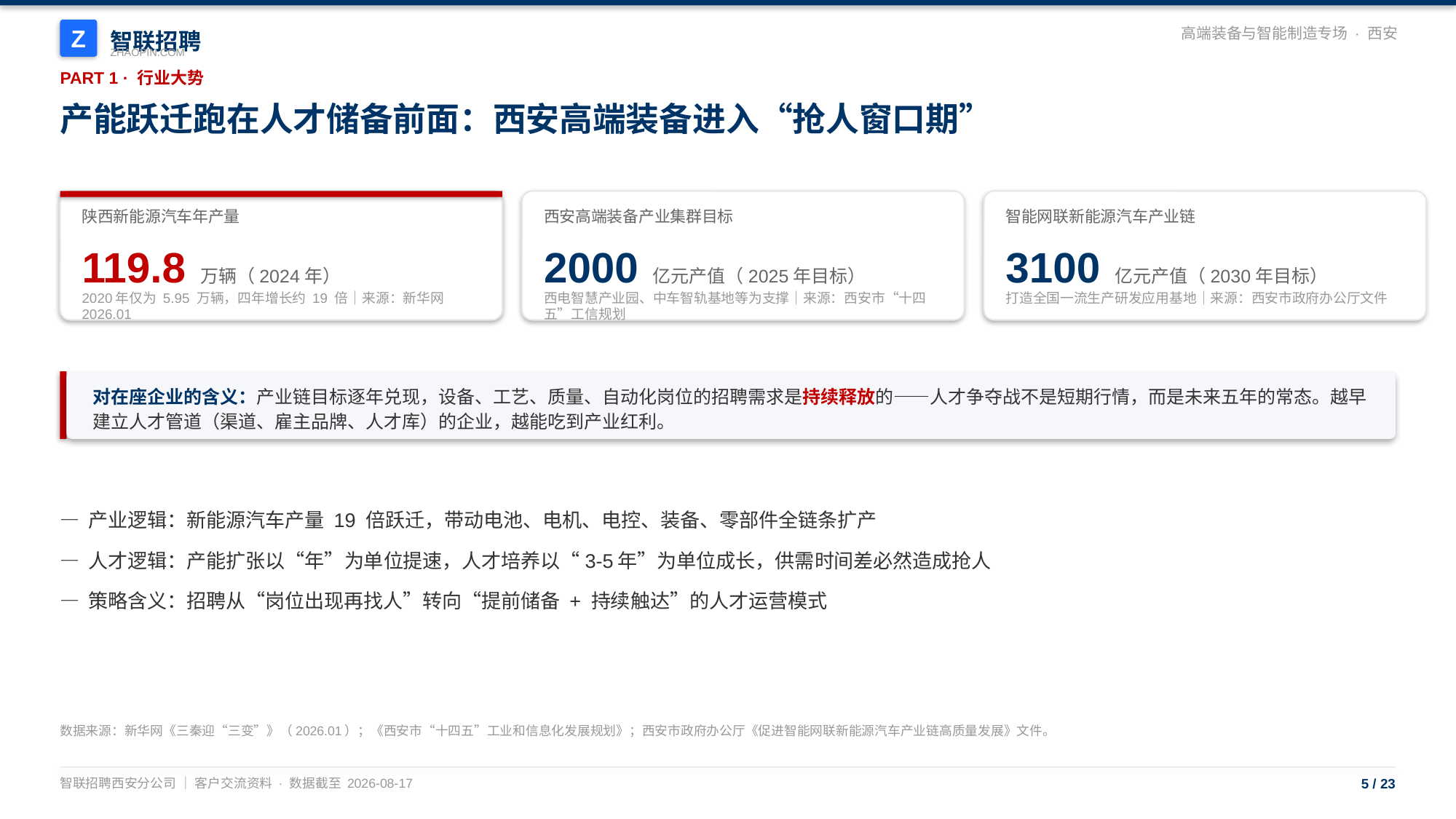

智联招聘
Z
高端装备与智能制造专场 · 西安
ZHAOPIN.COM
PART 1 · 行业大势
产能跃迁跑在人才储备前面：西安高端装备进入“抢人窗口期”

陕西新能源汽车年产量
西安高端装备产业集群目标
智能网联新能源汽车产业链
119.8  万辆（2024年）
2000  亿元产值（2025年目标）
3100  亿元产值（2030年目标）
2020年仅为 5.95 万辆，四年增长约 19 倍｜来源：新华网 2026.01
西电智慧产业园、中车智轨基地等为支撑｜来源：西安市“十四五”工信规划
打造全国一流生产研发应用基地｜来源：西安市政府办公厅文件

对在座企业的含义：产业链目标逐年兑现，设备、工艺、质量、自动化岗位的招聘需求是持续释放的——人才争夺战不是短期行情，而是未来五年的常态。越早建立人才管道（渠道、雇主品牌、人才库）的企业，越能吃到产业红利。
— 产业逻辑：新能源汽车产量 19 倍跃迁，带动电池、电机、电控、装备、零部件全链条扩产
— 人才逻辑：产能扩张以“年”为单位提速，人才培养以“3-5年”为单位成长，供需时间差必然造成抢人
— 策略含义：招聘从“岗位出现再找人”转向“提前储备 + 持续触达”的人才运营模式
数据来源：新华网《三秦迎“三变”》（2026.01）；《西安市“十四五”工业和信息化发展规划》；西安市政府办公厅《促进智能网联新能源汽车产业链高质量发展》文件。

智联招聘西安分公司 ｜ 客户交流资料 · 数据截至 2026-08-17
5 / 23